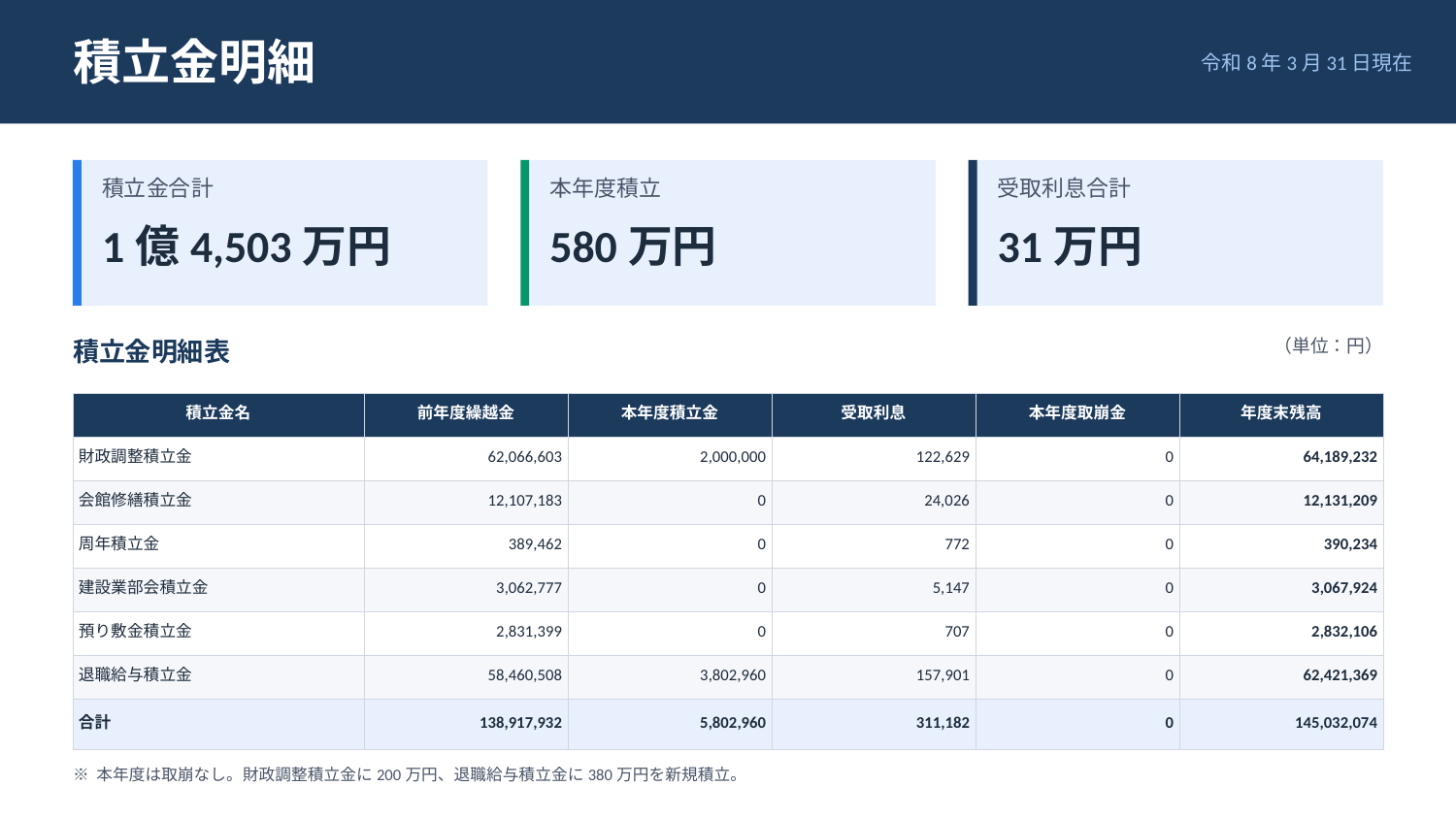

積立金明細
令和8年3月31日現在

積立金合計
本年度積立
受取利息合計
1億4,503万円
580万円
31万円
積立金明細表
（単位：円）
| 積立金名 | 前年度繰越金 | 本年度積立金 | 受取利息 | 本年度取崩金 | 年度末残高 |
| --- | --- | --- | --- | --- | --- |
| 財政調整積立金 | 62,066,603 | 2,000,000 | 122,629 | 0 | 64,189,232 |
| 会館修繕積立金 | 12,107,183 | 0 | 24,026 | 0 | 12,131,209 |
| 周年積立金 | 389,462 | 0 | 772 | 0 | 390,234 |
| 建設業部会積立金 | 3,062,777 | 0 | 5,147 | 0 | 3,067,924 |
| 預り敷金積立金 | 2,831,399 | 0 | 707 | 0 | 2,832,106 |
| 退職給与積立金 | 58,460,508 | 3,802,960 | 157,901 | 0 | 62,421,369 |
| 合計 | 138,917,932 | 5,802,960 | 311,182 | 0 | 145,032,074 |
※ 本年度は取崩なし。財政調整積立金に200万円、退職給与積立金に380万円を新規積立。